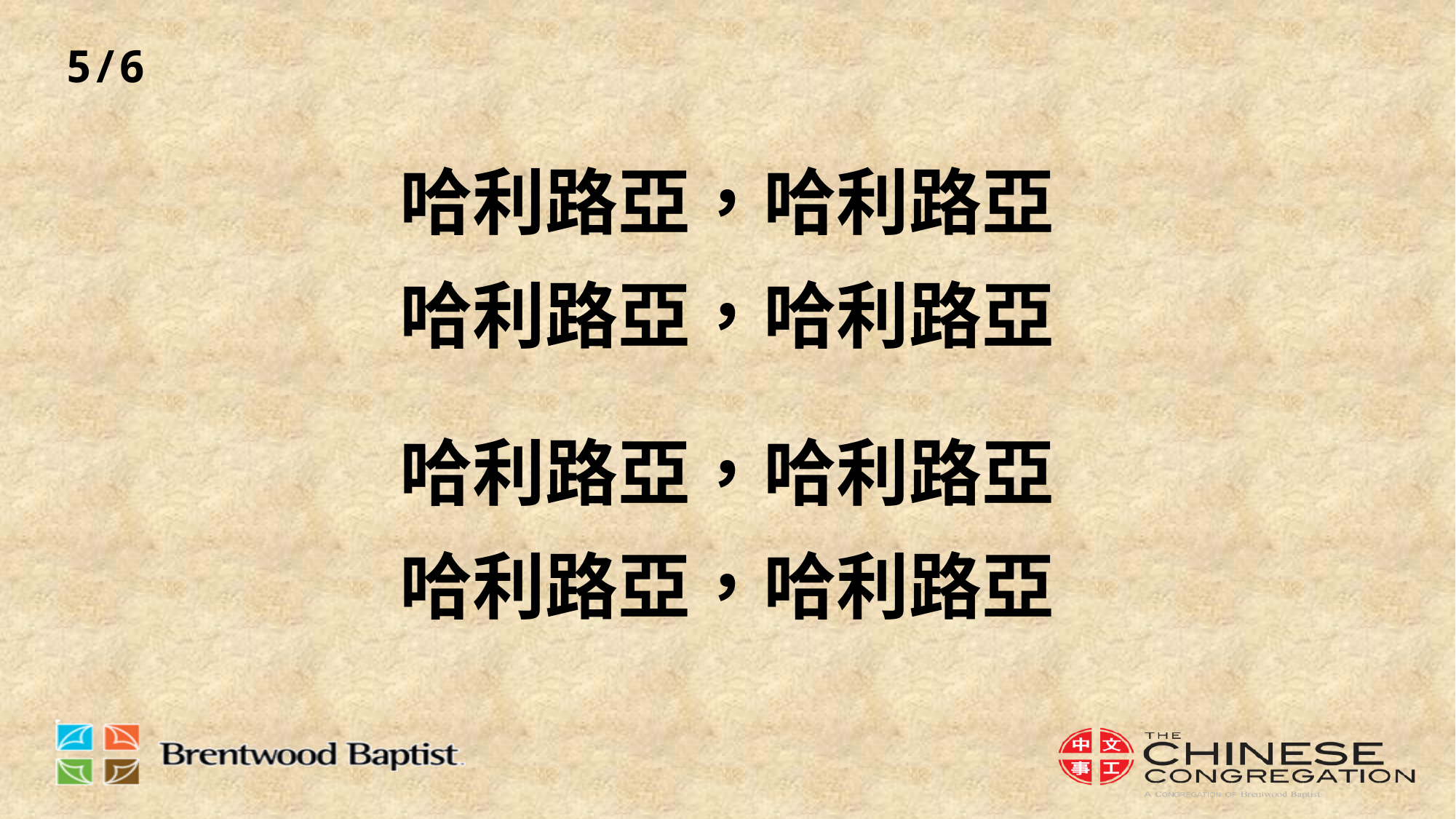

# 哈利路亞，哈利路亞 哈利路亞，哈利路亞 哈利路亞，哈利路亞 哈利路亞，哈利路亞
5/6